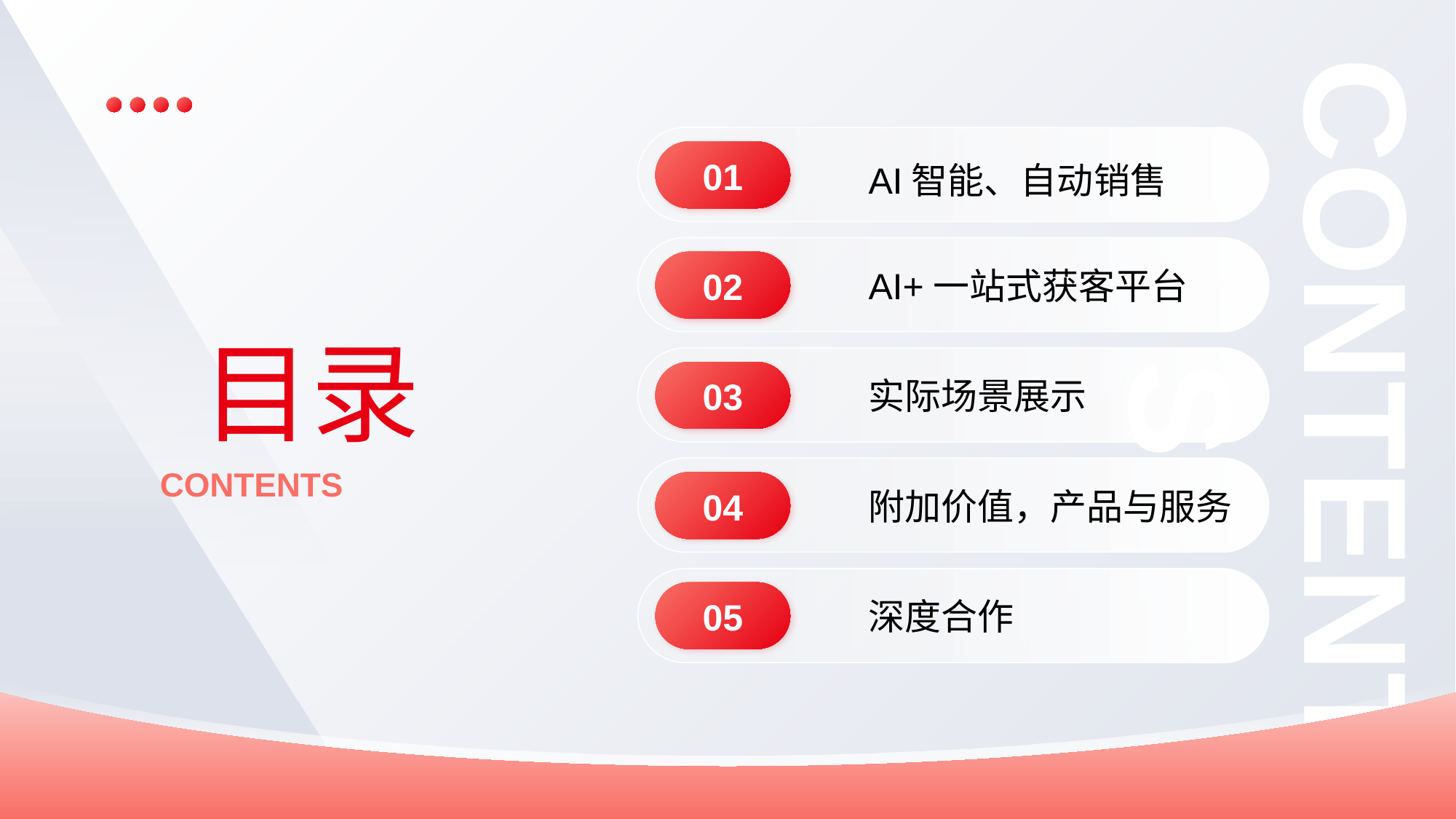

Contents

AI智能、自动销售

01

AI+一站式获客平台

02
# 目录

实际场景展示

03
Contents

附加价值，产品与服务

04

深度合作

05